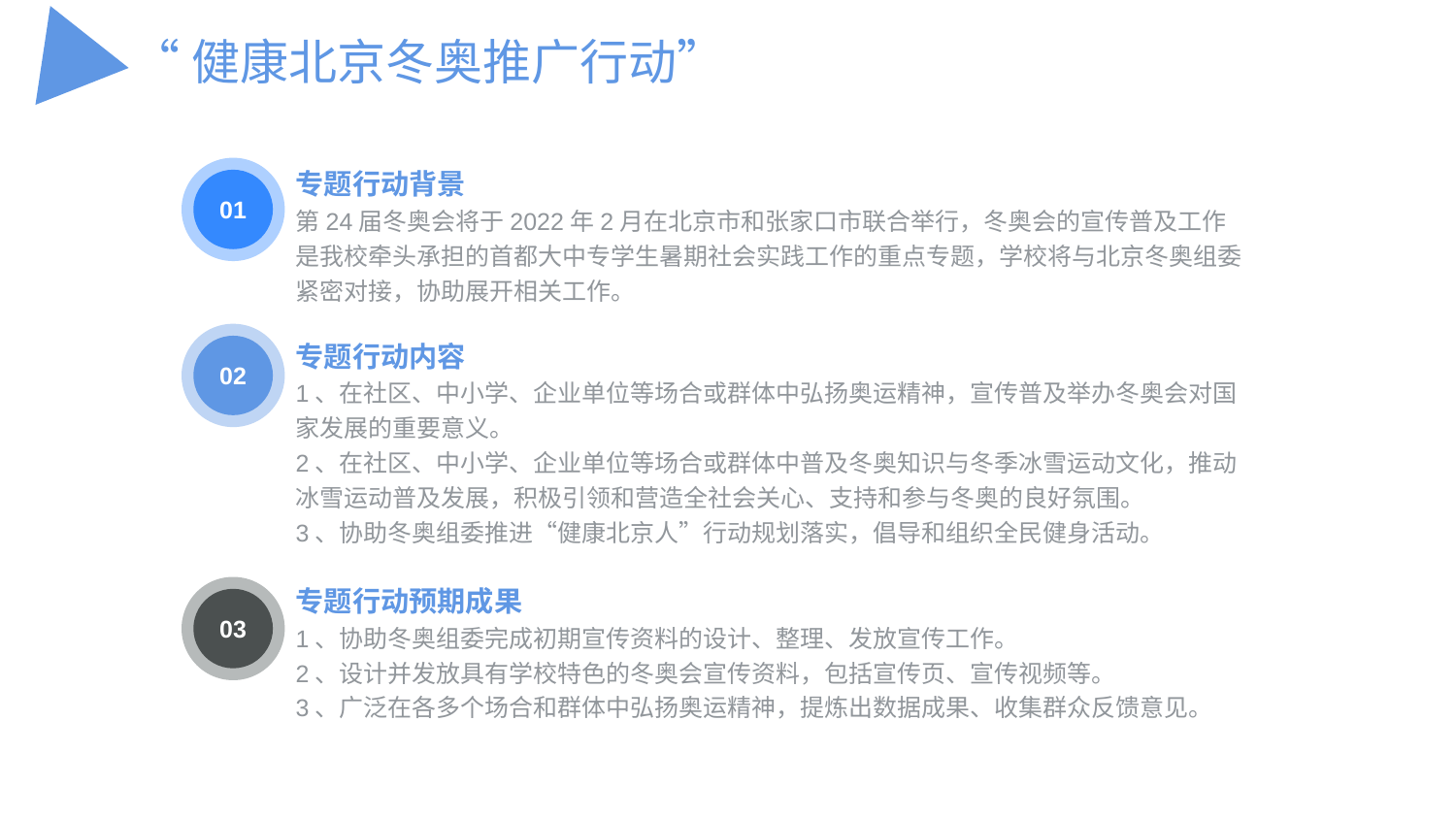

“健康北京冬奥推广行动”
专题行动背景
第24届冬奥会将于2022年2月在北京市和张家口市联合举行，冬奥会的宣传普及工作是我校牵头承担的首都大中专学生暑期社会实践工作的重点专题，学校将与北京冬奥组委紧密对接，协助展开相关工作。

01

02
专题行动内容
1、在社区、中小学、企业单位等场合或群体中弘扬奥运精神，宣传普及举办冬奥会对国家发展的重要意义。
2、在社区、中小学、企业单位等场合或群体中普及冬奥知识与冬季冰雪运动文化，推动冰雪运动普及发展，积极引领和营造全社会关心、支持和参与冬奥的良好氛围。
3、协助冬奥组委推进“健康北京人”行动规划落实，倡导和组织全民健身活动。
专题行动预期成果
1、协助冬奥组委完成初期宣传资料的设计、整理、发放宣传工作。
2、设计并发放具有学校特色的冬奥会宣传资料，包括宣传页、宣传视频等。
3、广泛在各多个场合和群体中弘扬奥运精神，提炼出数据成果、收集群众反馈意见。

03